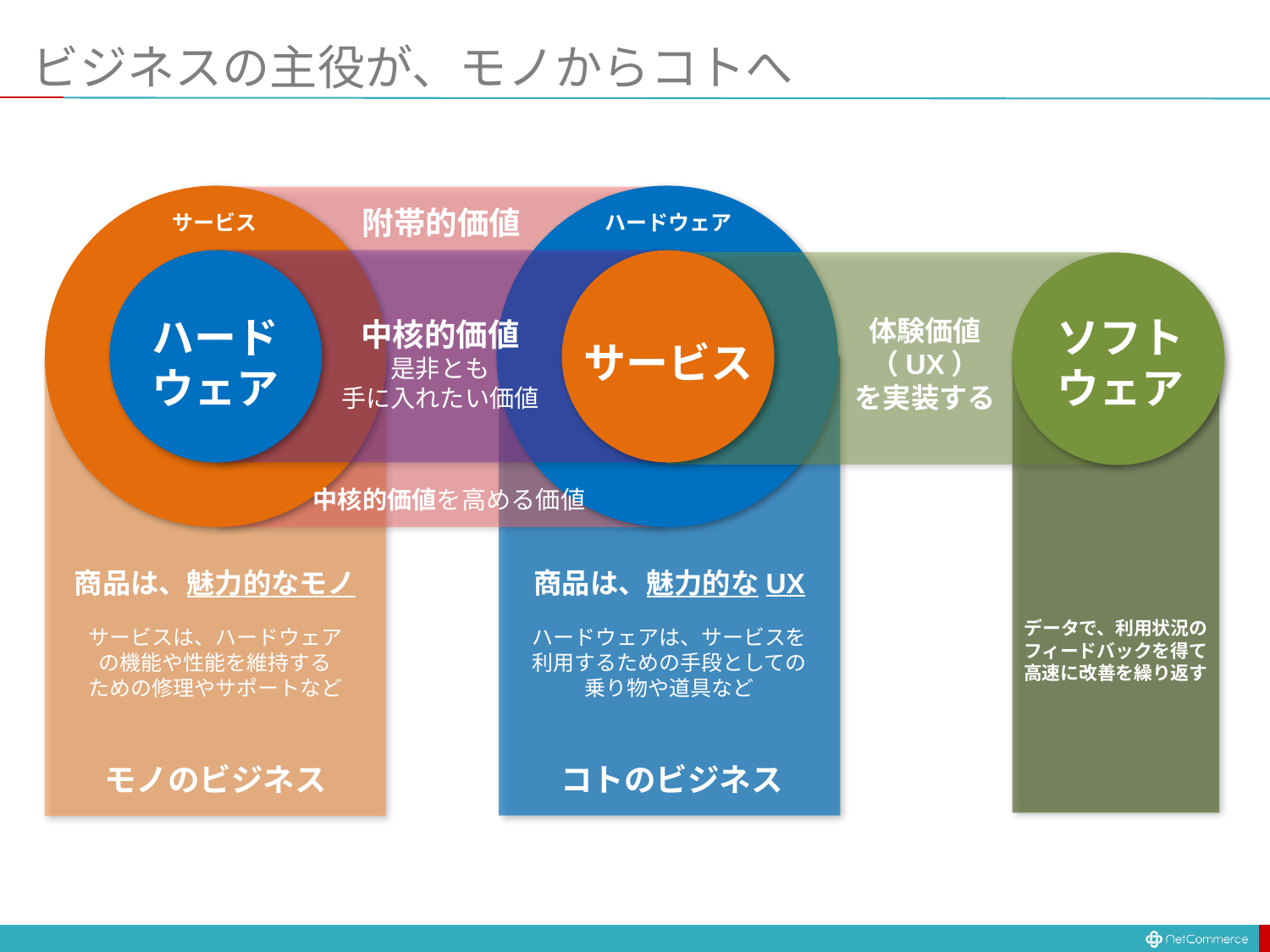

# ビジネスの主役が、モノからコトへ

附帯的価値
ハードウェア
サービス

ソフト
ウェア
体験価値
（UX）
を実装する

データで、利用状況の
フィードバックを得て
高速に改善を繰り返す
ハード
ウェア
中核的価値
是非とも
手に入れたい価値
サービス

中核的価値を高める価値
商品は、魅力的なモノ

サービスは、ハードウェア
の機能や性能を維持する
ための修理やサポートなど
商品は、魅力的なUX

ハードウェアは、サービスを
利用するための手段としての
乗り物や道具など
コトのビジネス
モノのビジネス